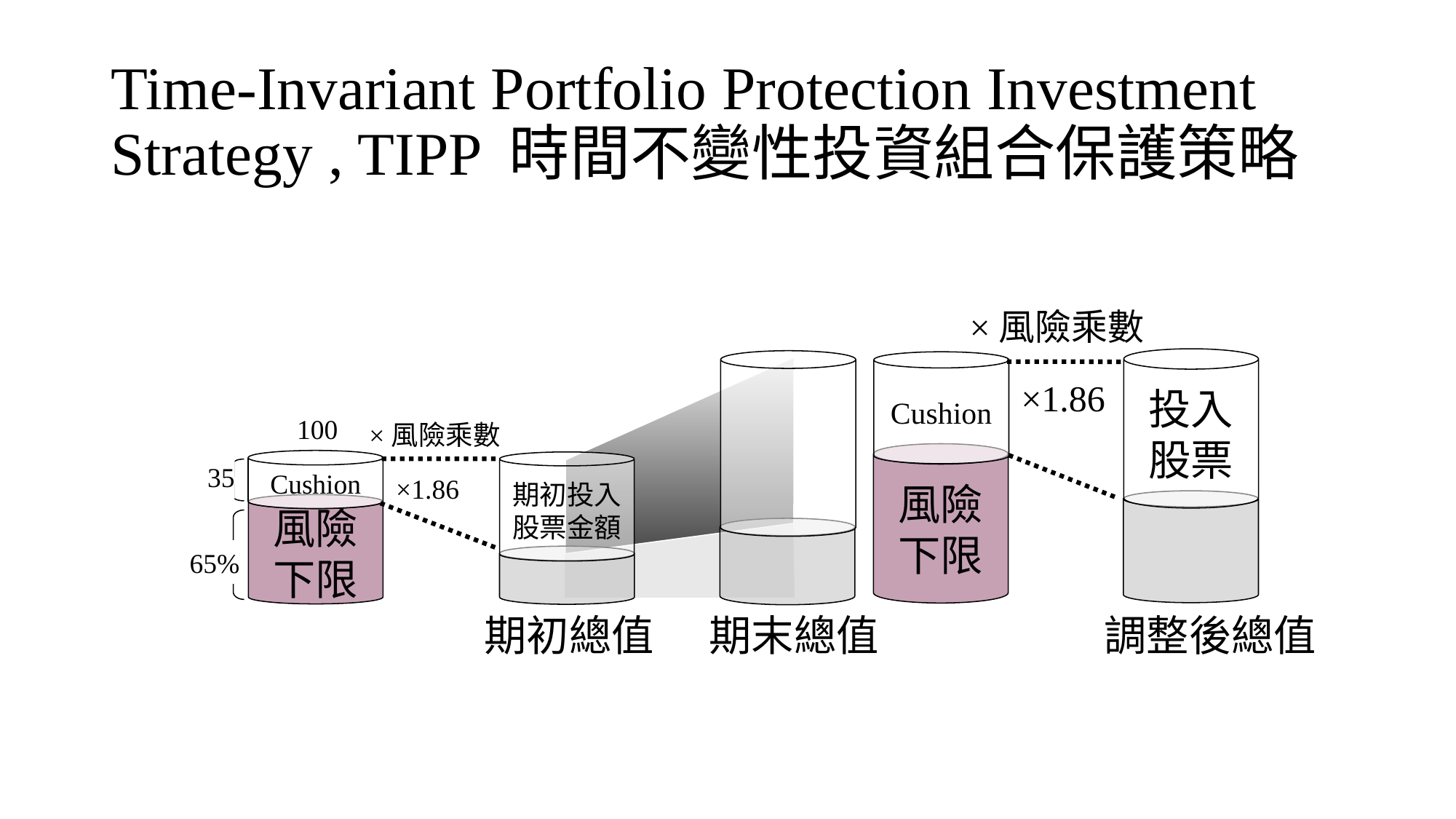

# Time-Invariant Portfolio Protection Investment Strategy , TIPP 時間不變性投資組合保護策略
×風險乘數
投入股票

Cushion

×1.86
100
×風險乘數
風險下限
Cushion
期初投入
股票金額
35

×1.86

風險下限

65%

期末總值
期初總值
調整後總值